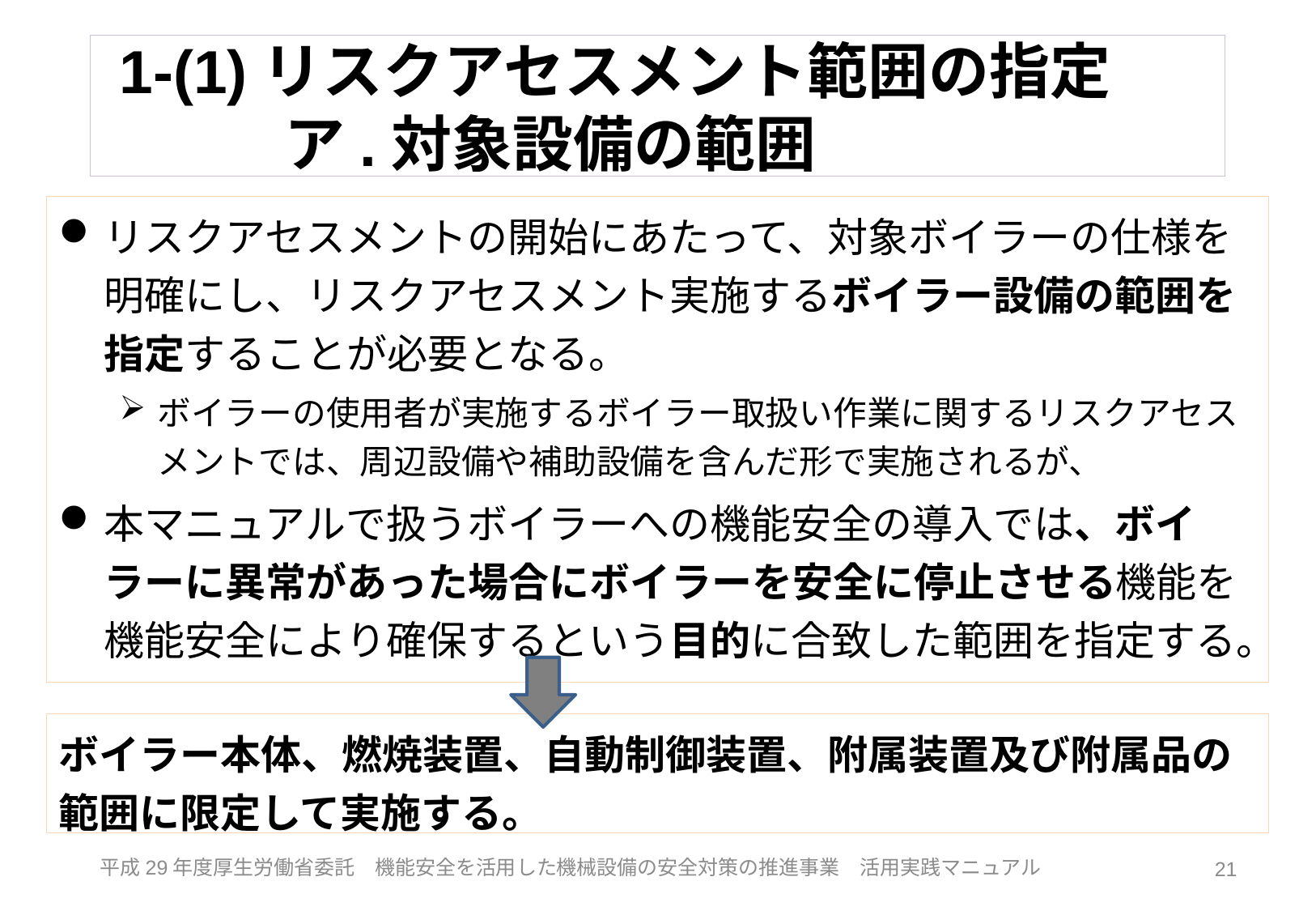

# 1-(1)リスクアセスメント範囲の指定 　　　ア.対象設備の範囲
リスクアセスメントの開始にあたって、対象ボイラーの仕様を明確にし、リスクアセスメント実施するボイラー設備の範囲を指定することが必要となる。
ボイラーの使用者が実施するボイラー取扱い作業に関するリスクアセスメントでは、周辺設備や補助設備を含んだ形で実施されるが、
本マニュアルで扱うボイラーへの機能安全の導入では、ボイラーに異常があった場合にボイラーを安全に停止させる機能を機能安全により確保するという目的に合致した範囲を指定する。

ボイラー本体、燃焼装置、自動制御装置、附属装置及び附属品の範囲に限定して実施する。
21
平成29年度厚生労働省委託　機能安全を活用した機械設備の安全対策の推進事業　活用実践マニュアル